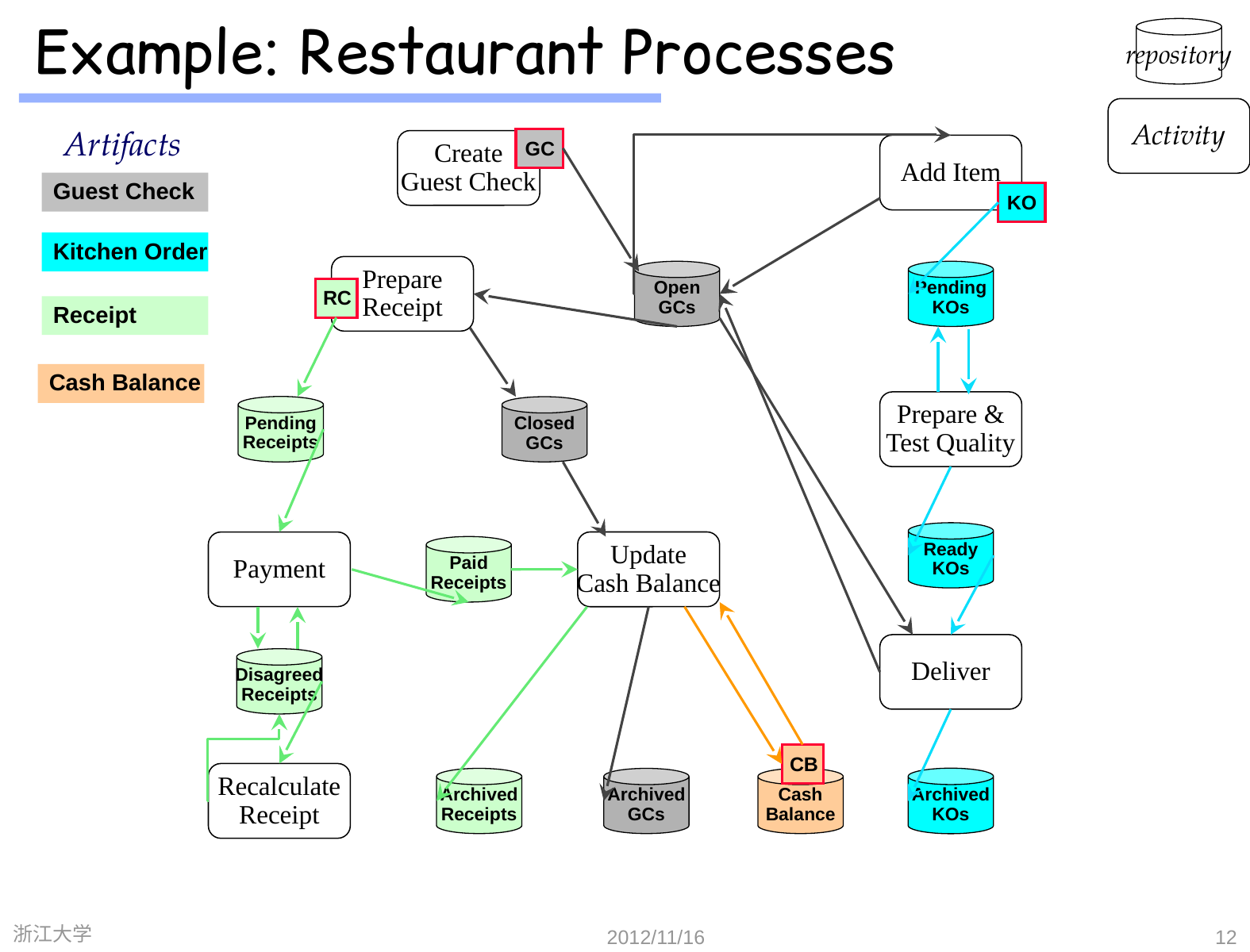

# Example: Restaurant Processes
repository
Activity
Artifacts

GC
Create
Guest Check
Add Item
Guest Check

KO
Kitchen Order
Prepare
Receipt
Open
GCs
Pending
KOs

RC
Receipt
Cash Balance
Prepare &
Test Quality
Pending
Receipts
Closed
GCs
Ready
KOs
Update
Cash Balance
Payment
Paid
Receipts
Deliver
Disagreed
Receipts

CB
Recalculate
Receipt
Archived
KOs
Archived
Receipts
Archived
GCs
Cash
Balance
浙江大学
2012/11/16
12